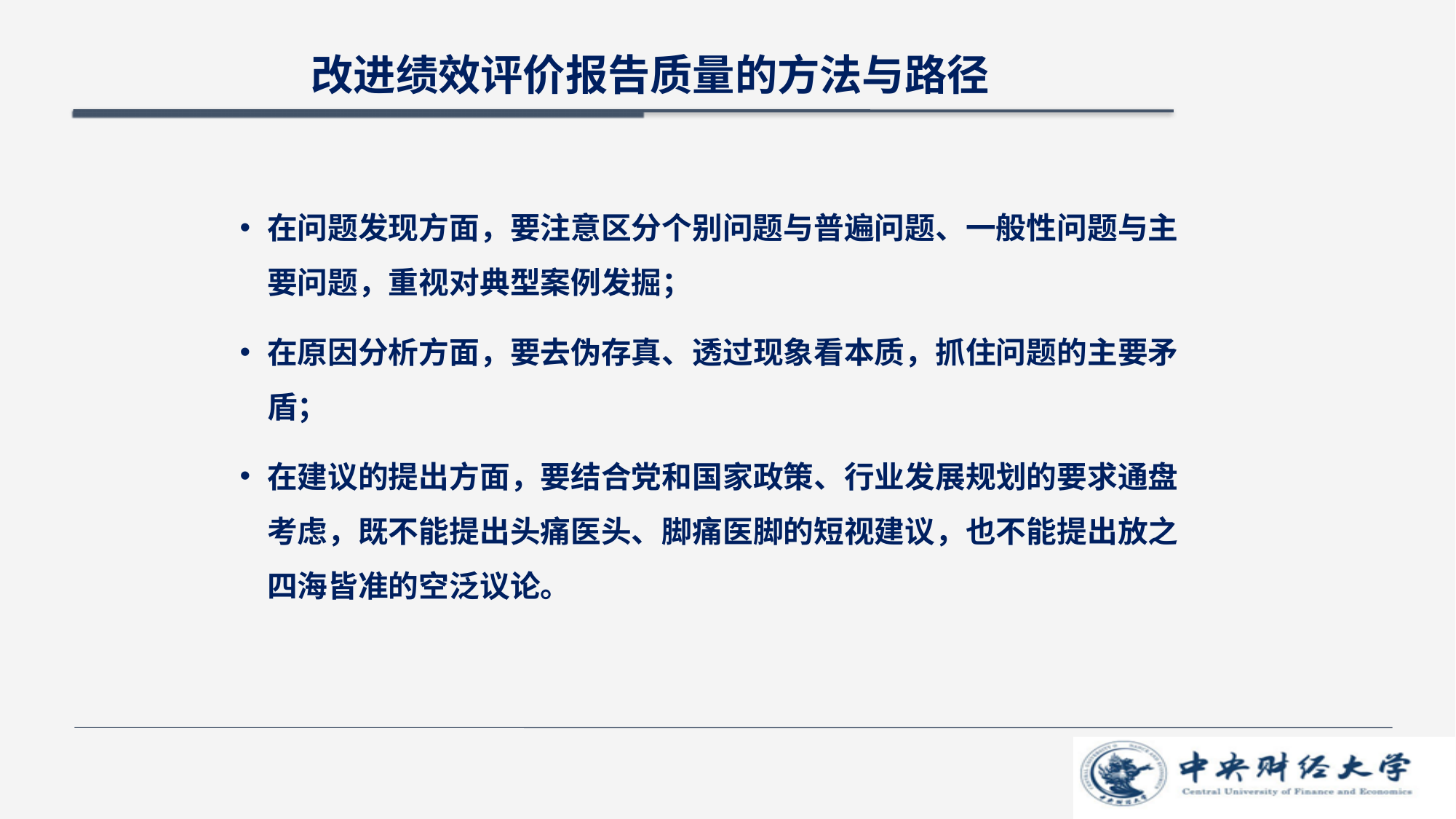

# 改进绩效评价报告质量的方法与路径
在问题发现方面，要注意区分个别问题与普遍问题、一般性问题与主要问题，重视对典型案例发掘；
在原因分析方面，要去伪存真、透过现象看本质，抓住问题的主要矛盾；
在建议的提出方面，要结合党和国家政策、行业发展规划的要求通盘考虑，既不能提出头痛医头、脚痛医脚的短视建议，也不能提出放之四海皆准的空泛议论。